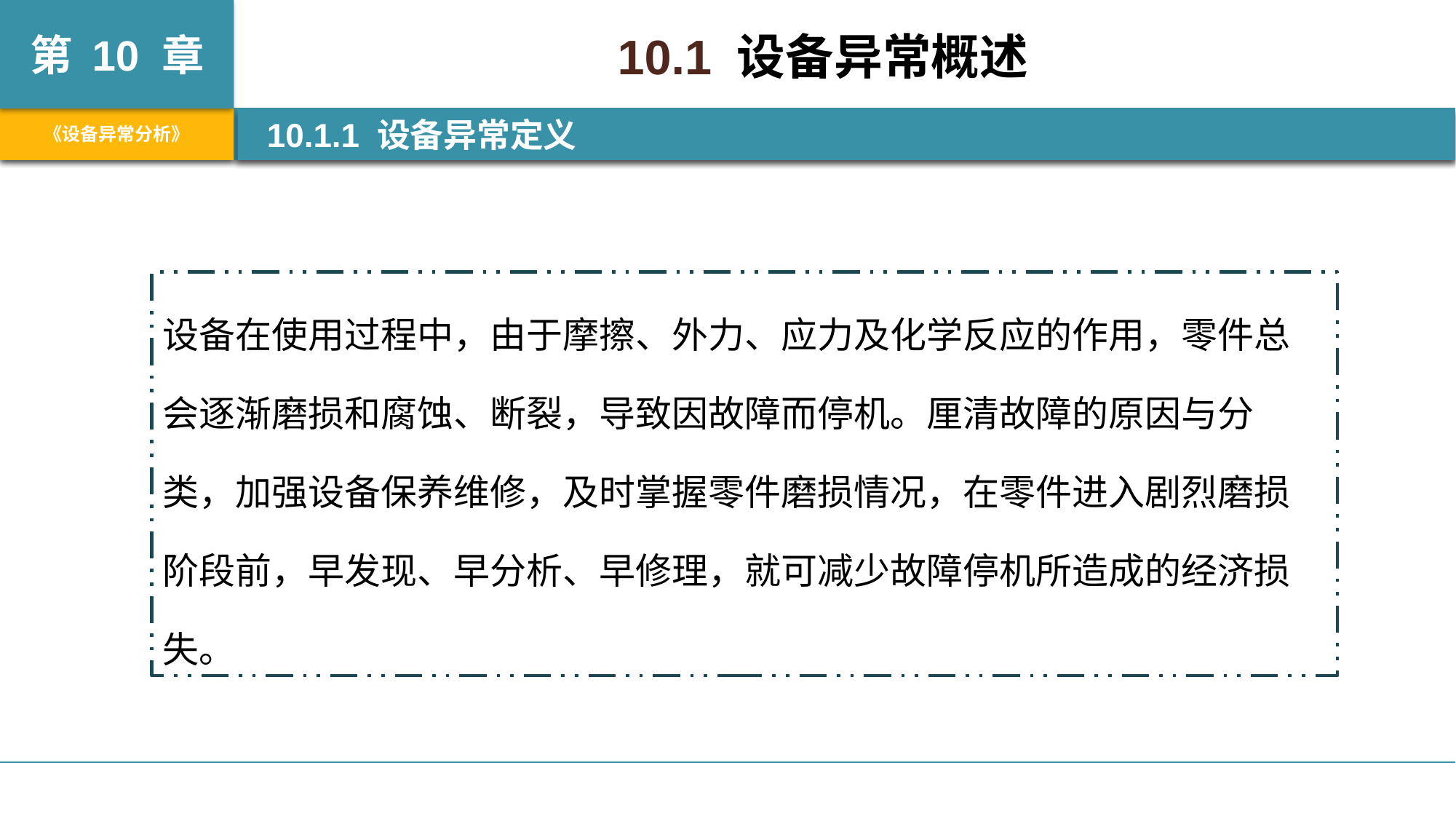

10.1 设备异常概述
  10.1.1 设备异常定义
设备在使用过程中，由于摩擦、外力、应力及化学反应的作用，零件总会逐渐磨损和腐蚀、断裂，导致因故障而停机。厘清故障的原因与分类，加强设备保养维修，及时掌握零件磨损情况，在零件进入剧烈磨损阶段前，早发现、早分析、早修理，就可减少故障停机所造成的经济损失。